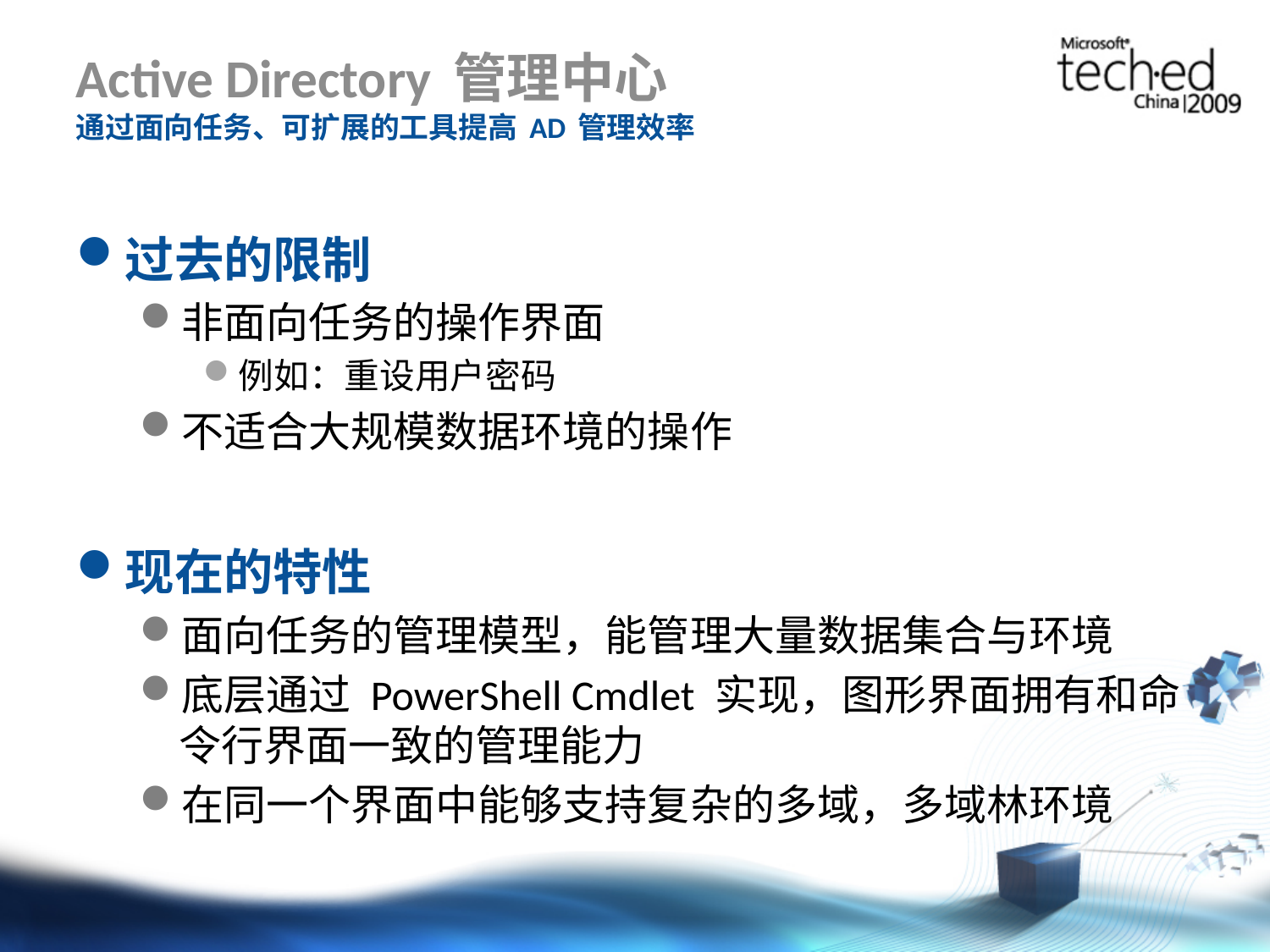

# Active Directory 管理中心 通过面向任务、可扩展的工具提高 AD 管理效率
过去的限制
非面向任务的操作界面
例如：重设用户密码
不适合大规模数据环境的操作

现在的特性
面向任务的管理模型，能管理大量数据集合与环境
底层通过 PowerShell Cmdlet 实现，图形界面拥有和命令行界面一致的管理能力
在同一个界面中能够支持复杂的多域，多域林环境